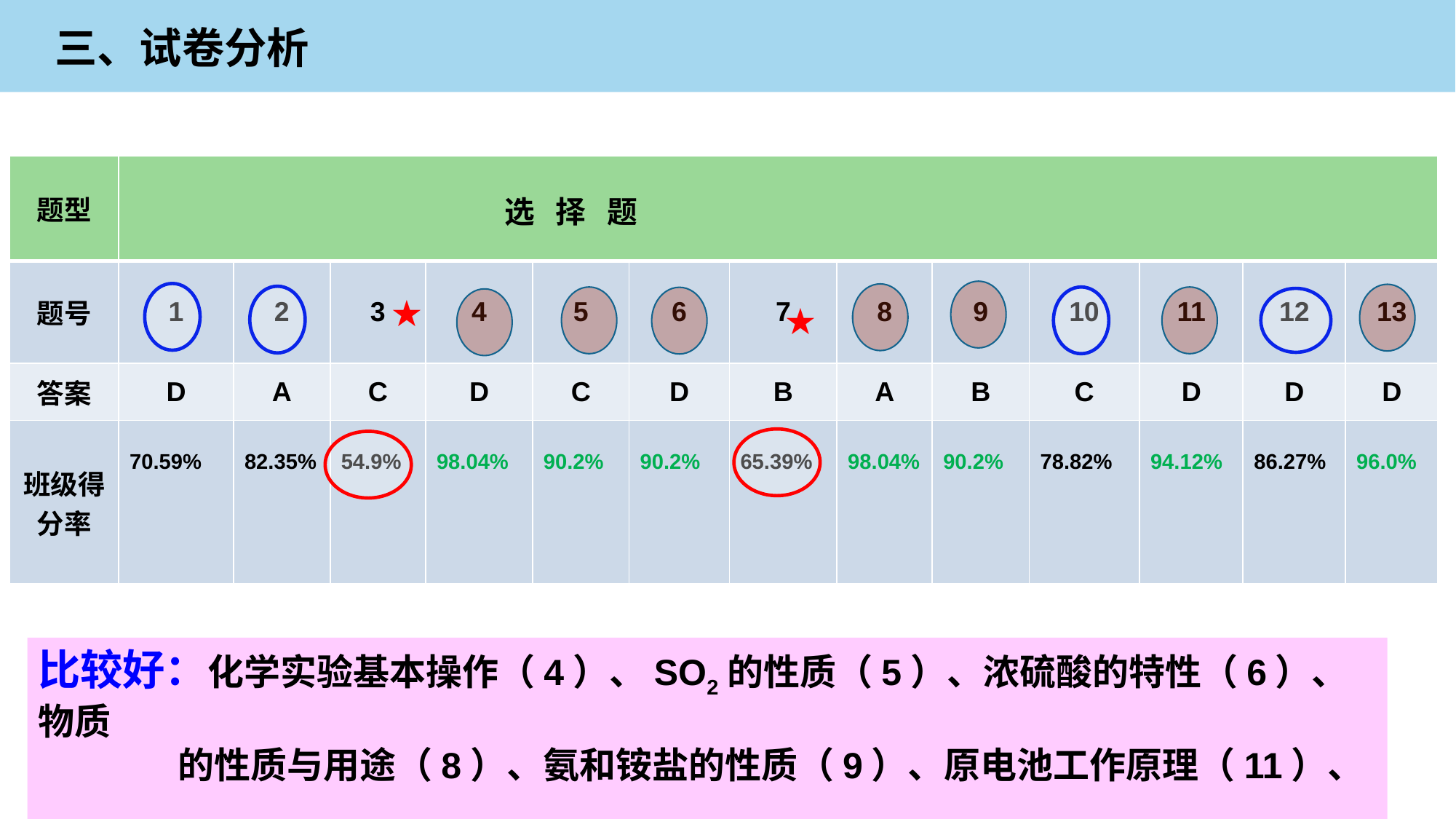

三、试卷分析
| 题型 | 选 择 题 |  |  |  |  |  |  |  |  |  |  |  |  |
| --- | --- | --- | --- | --- | --- | --- | --- | --- | --- | --- | --- | --- | --- |
| 题号 | 1 | 2 | 3 | 4 | 5 | 6 | 7 | 8 | 9 | 10 | 11 | 12 | 13 |
| 答案 | D | A | C | D | C | D | B | A | B | C | D | D | D |
| 班级得分率 | 70.59% | 82.35% | 54.9% | 98.04% | 90.2% | 90.2% | 65.39% | 98.04% | 90.2% | 78.82% | 94.12% | 86.27% | 96.0% |

★

★

比较好：化学实验基本操作（4）、SO2的性质（5）、浓硫酸的特性（6）、物质
                的性质与用途（8）、氨和铵盐的性质（9）、原电池工作原理（11）、
                化学平衡状态特征（13）